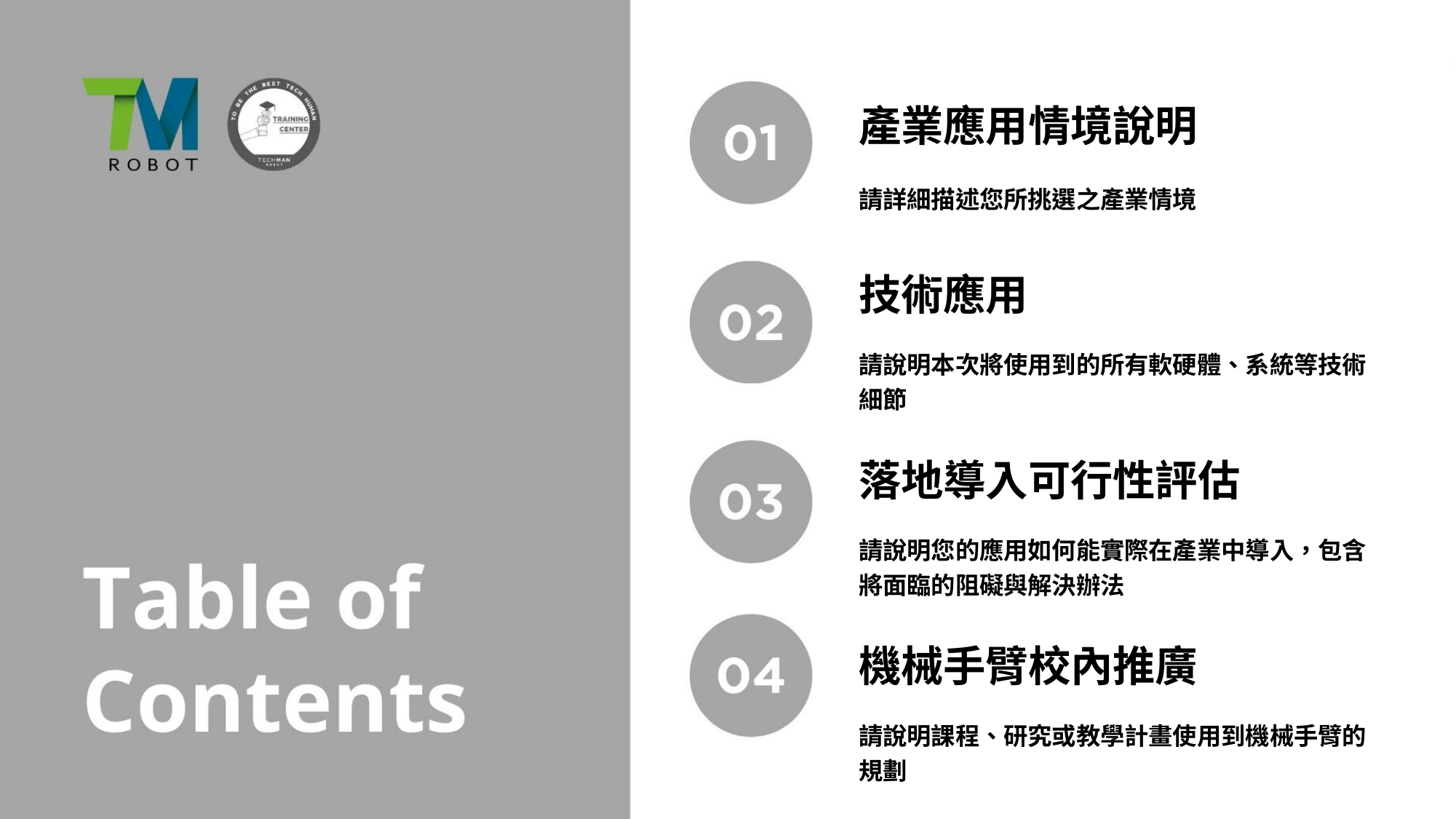

| 產業應用情境說明 |
| --- |
| 請詳細描述您所挑選之產業情境 |
| 技術應用 |
| --- |
| 請說明本次將使用到的所有軟硬體、系統等技術細節 |
| 落地導入可行性評估 |
| --- |
| 請說明您的應用如何能實際在產業中導入，包含將面臨的阻礙與解決辦法 |
| 機械手臂校內推廣 |
| --- |
| 請說明課程、研究或教學計畫使用到機械手臂的規劃 |